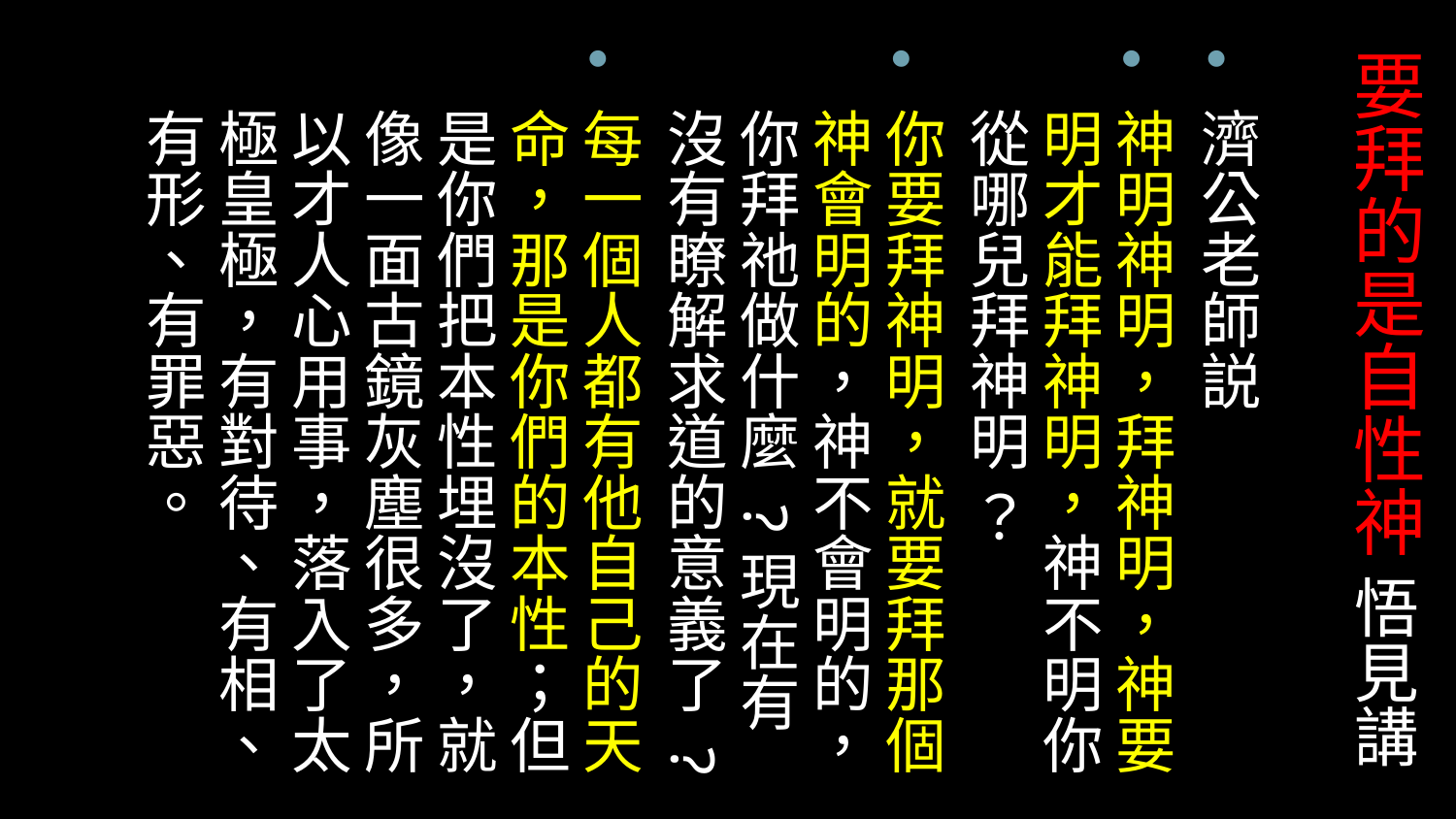

# 要拜的是自性神 悟見講
濟公老師説
神明神明，拜神明，神要明才能拜神明，神不明你從哪兒拜神明 ？
你要拜神明，就要拜那個神會明的，神不會明的，你拜祂做什麼 ?現在有沒有瞭解求道的意義了 ?
每一個人都有他自己的天命，那是你們的本性；但是你們把本性埋沒了，就像一面古鏡灰塵很多，所以才人心用事，落入了太極皇極，有對待、有相、有形、有罪惡。